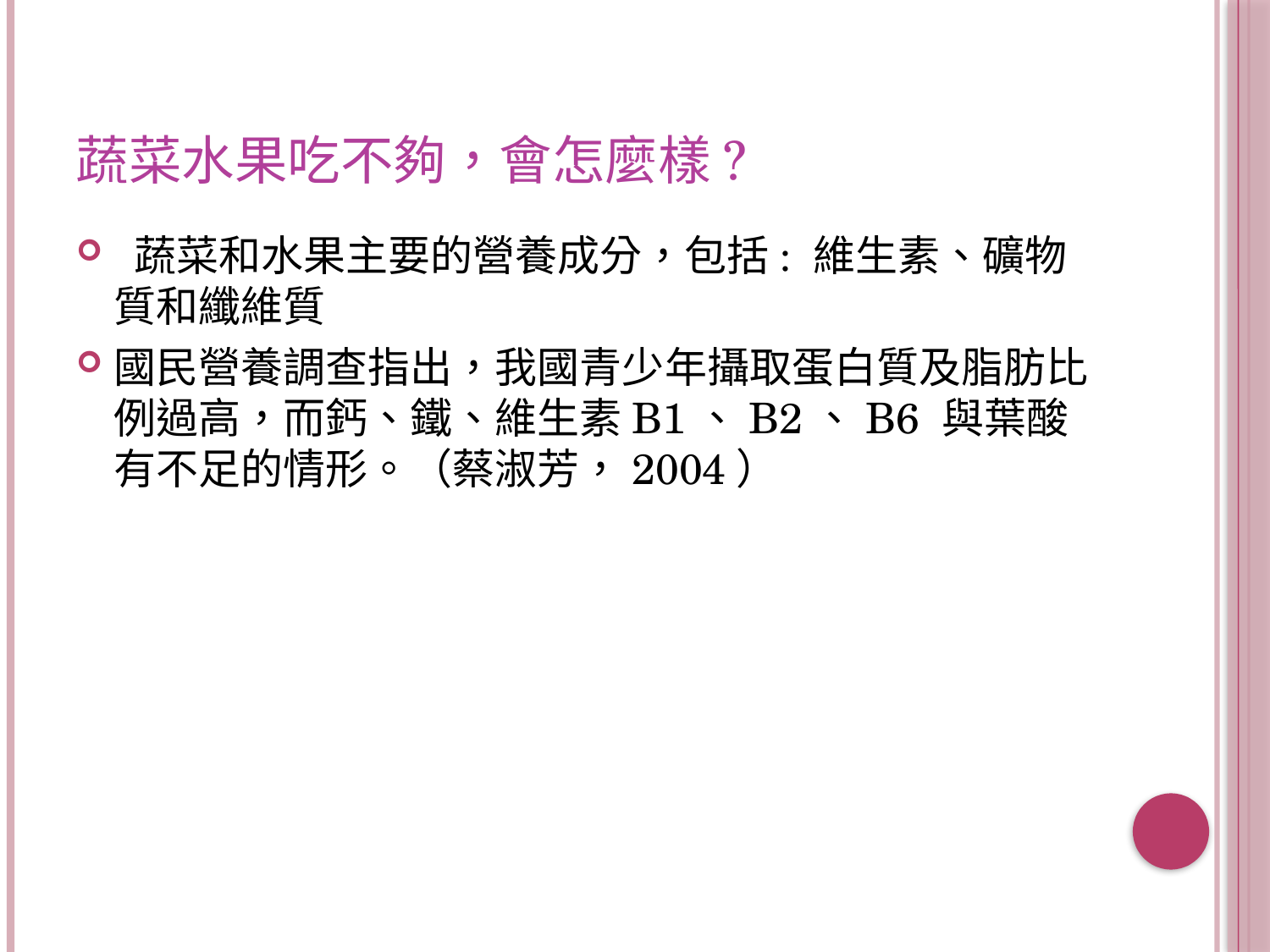

# 蔬菜水果吃不夠，會怎麼樣?
 蔬菜和水果主要的營養成分，包括: 維生素、礦物質和纖維質
國民營養調查指出，我國青少年攝取蛋白質及脂肪比例過高，而鈣、鐵、維生素B1、B2、B6 與葉酸有不足的情形。（蔡淑芳，2004）